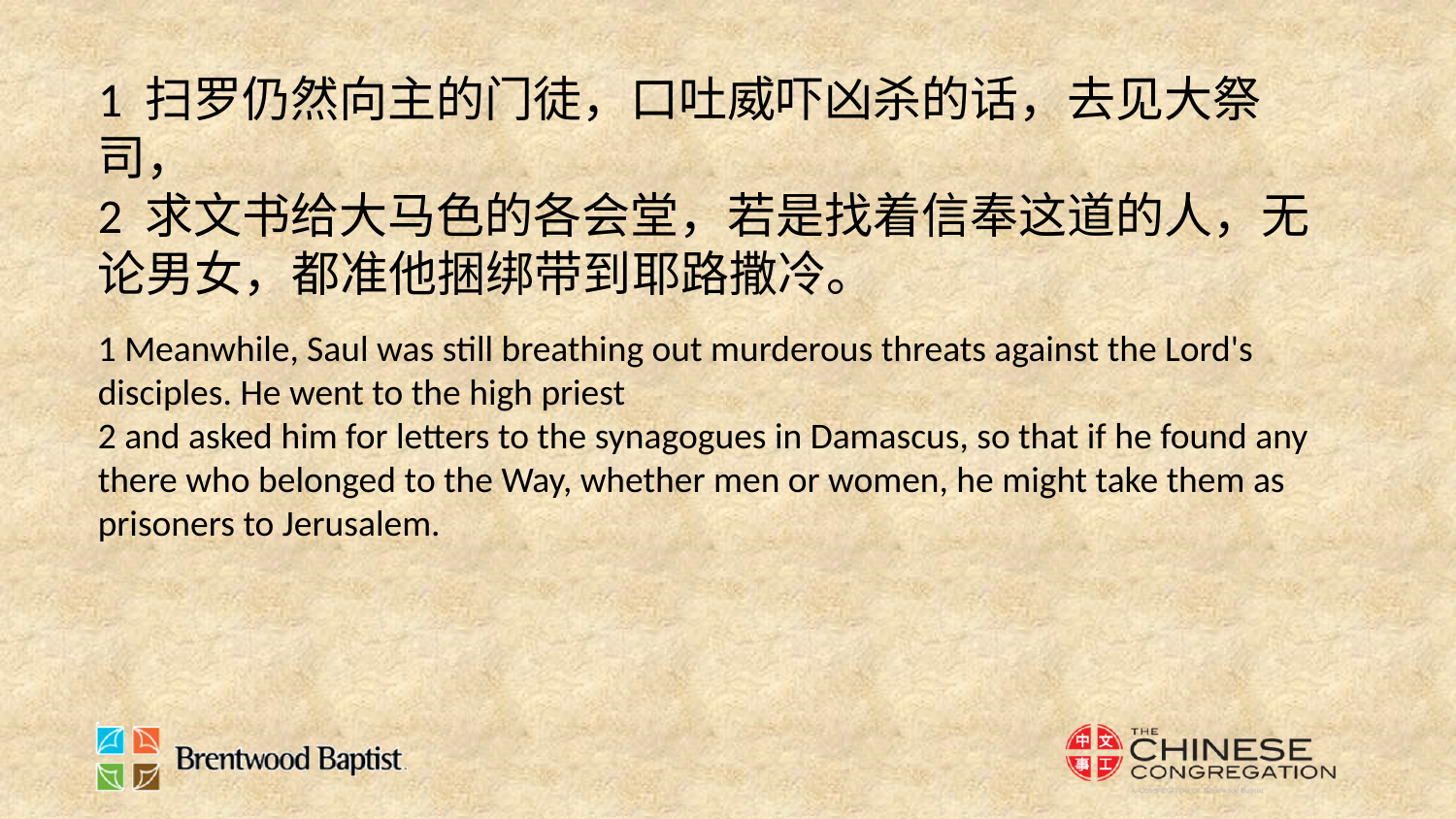

1 扫罗仍然向主的门徒，口吐威吓凶杀的话，去见大祭司，
2 求文书给大马色的各会堂，若是找着信奉这道的人，无论男女，都准他捆绑带到耶路撒冷。

1 Meanwhile, Saul was still breathing out murderous threats against the Lord's disciples. He went to the high priest
2 and asked him for letters to the synagogues in Damascus, so that if he found any there who belonged to the Way, whether men or women, he might take them as prisoners to Jerusalem.